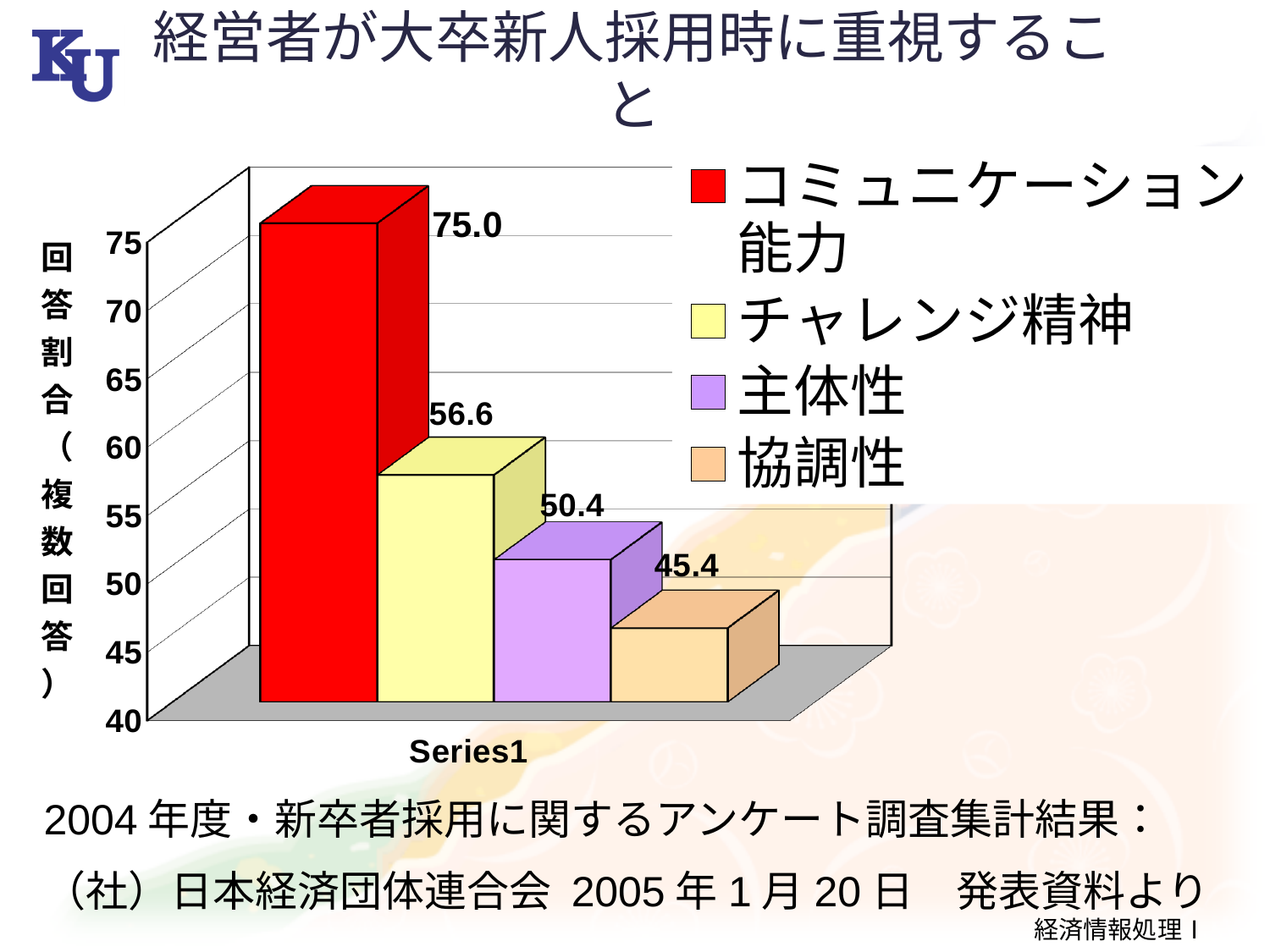

# 経営者が大卒新人採用時に重視すること

[unsupported chart]

2004年度・新卒者採用に関するアンケート調査集計結果：
（社）日本経済団体連合会 2005年1月20日　発表資料より